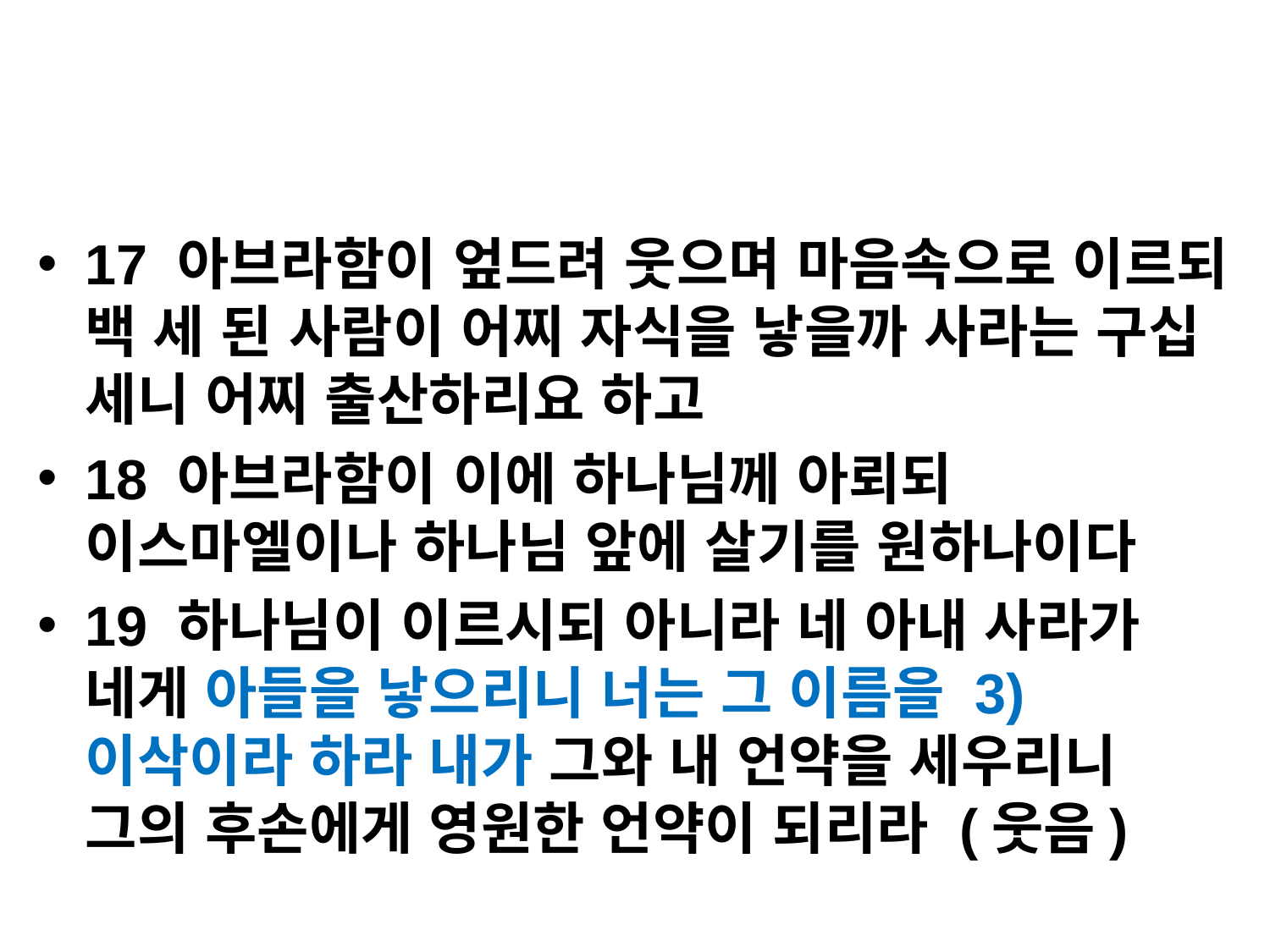

#
17 아브라함이 엎드려 웃으며 마음속으로 이르되 백 세 된 사람이 어찌 자식을 낳을까 사라는 구십 세니 어찌 출산하리요 하고
18 아브라함이 이에 하나님께 아뢰되 이스마엘이나 하나님 앞에 살기를 원하나이다
19 하나님이 이르시되 아니라 네 아내 사라가 네게 아들을 낳으리니 너는 그 이름을 3)이삭이라 하라 내가 그와 내 언약을 세우리니 그의 후손에게 영원한 언약이 되리라 (웃음)